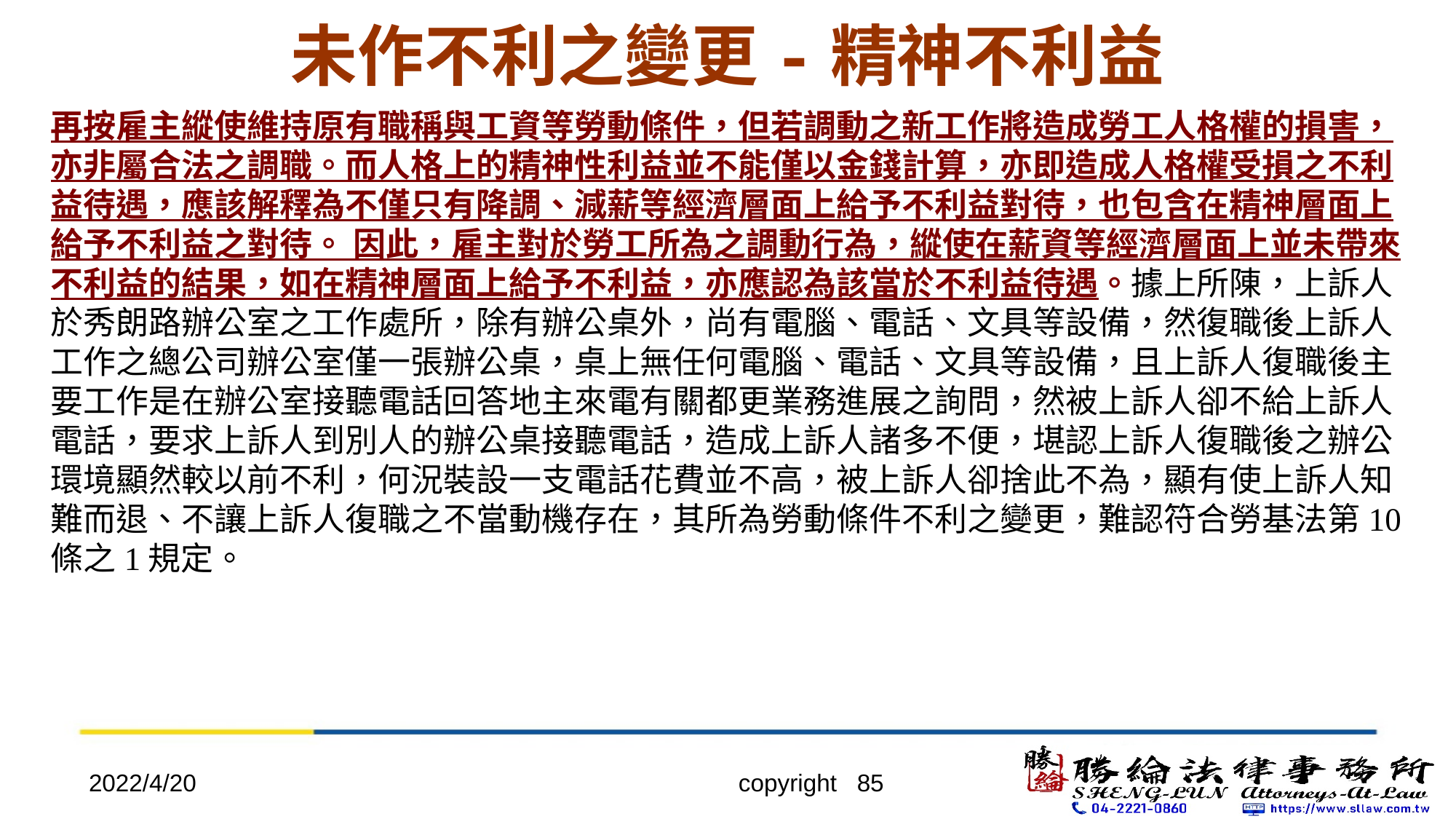

# 未作不利之變更-精神不利益
再按雇主縱使維持原有職稱與工資等勞動條件，但若調動之新工作將造成勞工人格權的損害，亦非屬合法之調職。而人格上的精神性利益並不能僅以金錢計算，亦即造成人格權受損之不利益待遇，應該解釋為不僅只有降調、減薪等經濟層面上給予不利益對待，也包含在精神層面上給予不利益之對待。 因此，雇主對於勞工所為之調動行為，縱使在薪資等經濟層面上並未帶來不利益的結果，如在精神層面上給予不利益，亦應認為該當於不利益待遇。據上所陳，上訴人於秀朗路辦公室之工作處所，除有辦公桌外，尚有電腦、電話、文具等設備，然復職後上訴人工作之總公司辦公室僅一張辦公桌，桌上無任何電腦、電話、文具等設備，且上訴人復職後主要工作是在辦公室接聽電話回答地主來電有關都更業務進展之詢問，然被上訴人卻不給上訴人電話，要求上訴人到別人的辦公桌接聽電話，造成上訴人諸多不便，堪認上訴人復職後之辦公環境顯然較以前不利，何況裝設一支電話花費並不高，被上訴人卻捨此不為，顯有使上訴人知難而退、不讓上訴人復職之不當動機存在，其所為勞動條件不利之變更，難認符合勞基法第10條之1規定。
2022/4/20
copyright   85